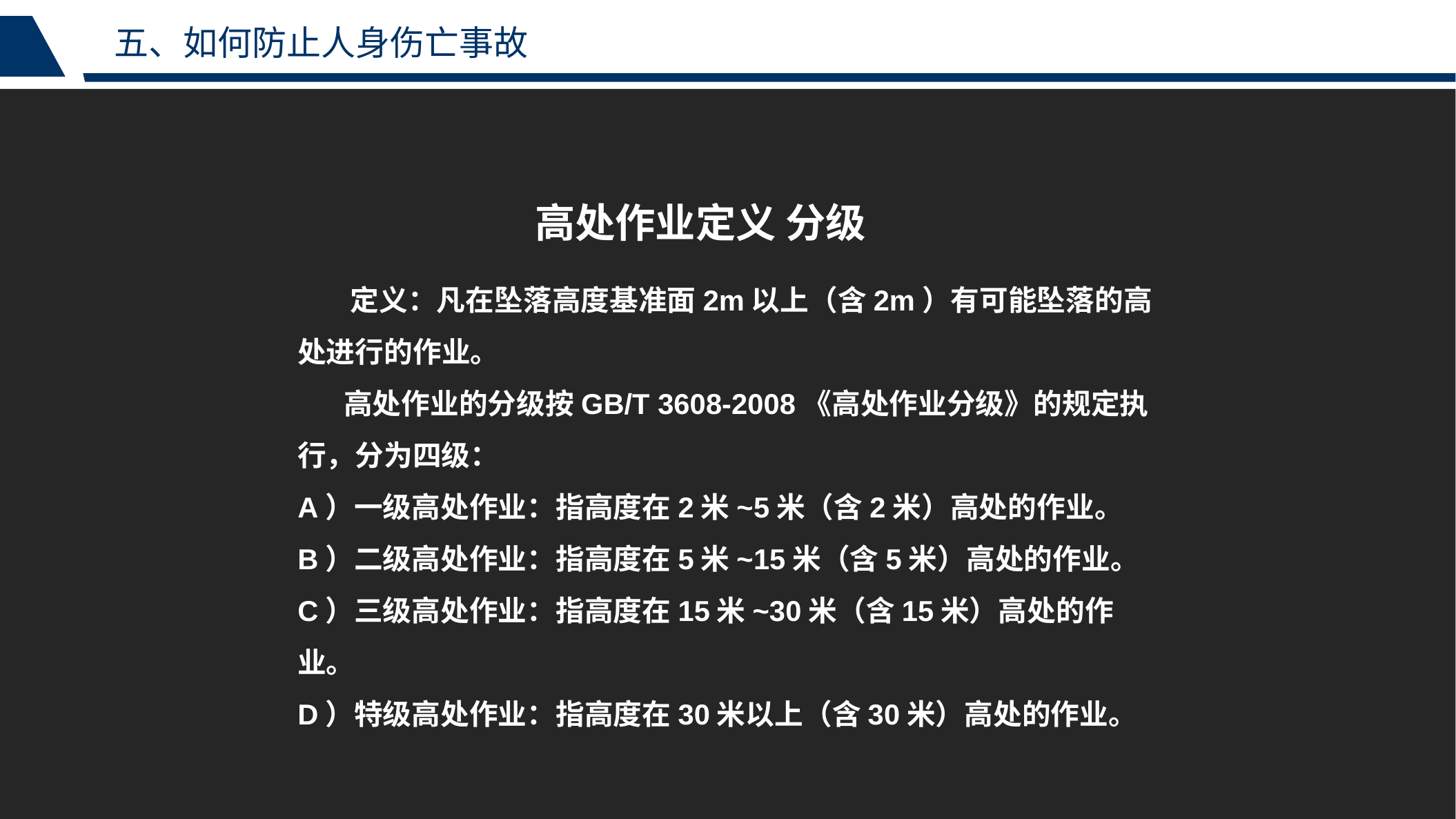

五、如何防止人身伤亡事故

高处作业定义 分级
       定义：凡在坠落高度基准面2m以上（含2m）有可能坠落的高处进行的作业。
      高处作业的分级按GB/T 3608-2008《高处作业分级》的规定执行，分为四级：
A）一级高处作业：指高度在2米~5米（含2米）高处的作业。
B）二级高处作业：指高度在5米~15米（含5米）高处的作业。
C）三级高处作业：指高度在15米~30米（含15米）高处的作业。
D）特级高处作业：指高度在30米以上（含30米）高处的作业。